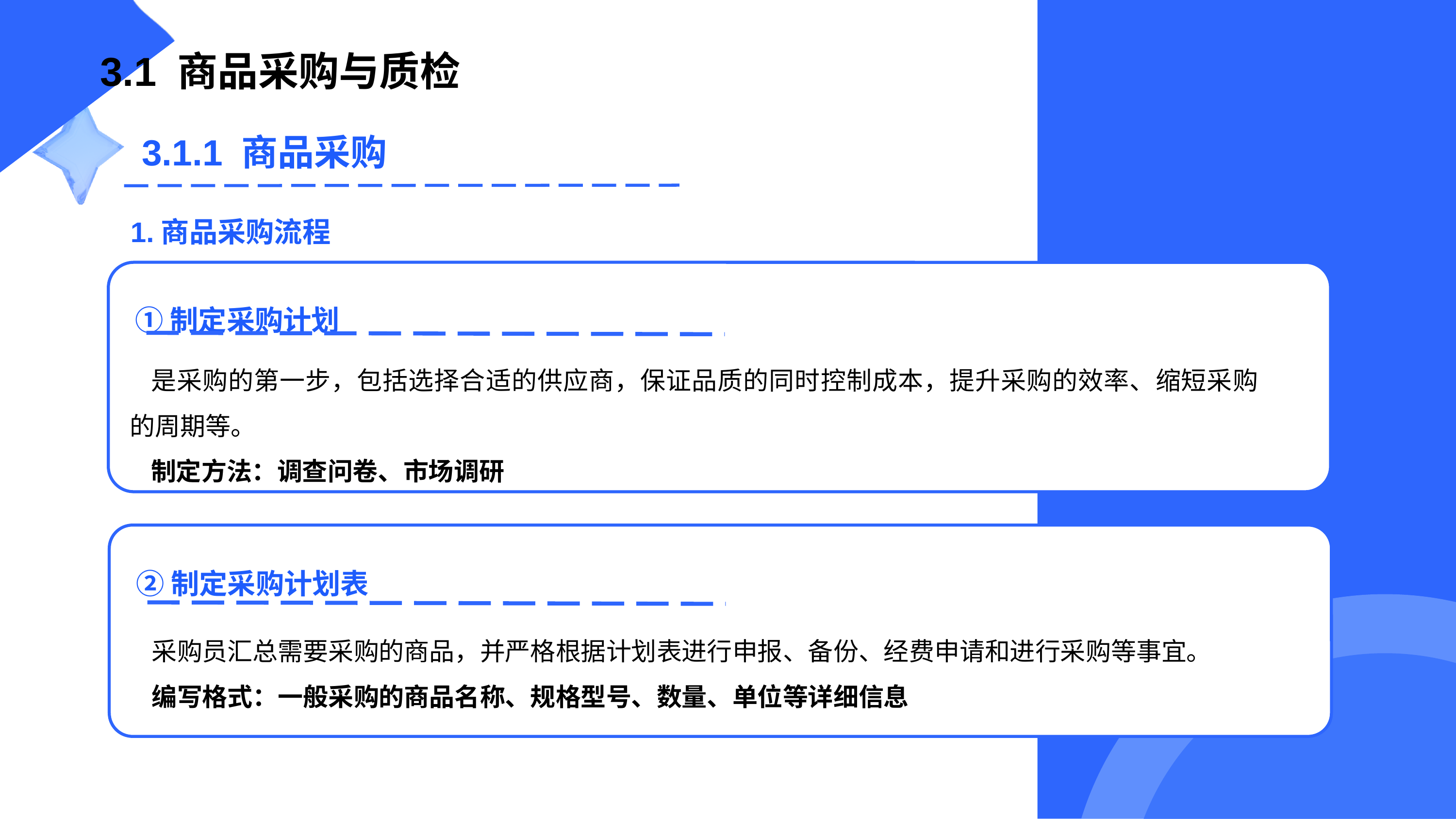

3.1 商品采购与质检

3.1.1 商品采购
1.商品采购流程

①制定采购计划

是采购的第一步，包括选择合适的供应商，保证品质的同时控制成本，提升采购的效率、缩短采购的周期等。
制定方法：调查问卷、市场调研

②制定采购计划表

采购员汇总需要采购的商品，并严格根据计划表进行申报、备份、经费申请和进行采购等事宜。
编写格式：一般采购的商品名称、规格型号、数量、单位等详细信息